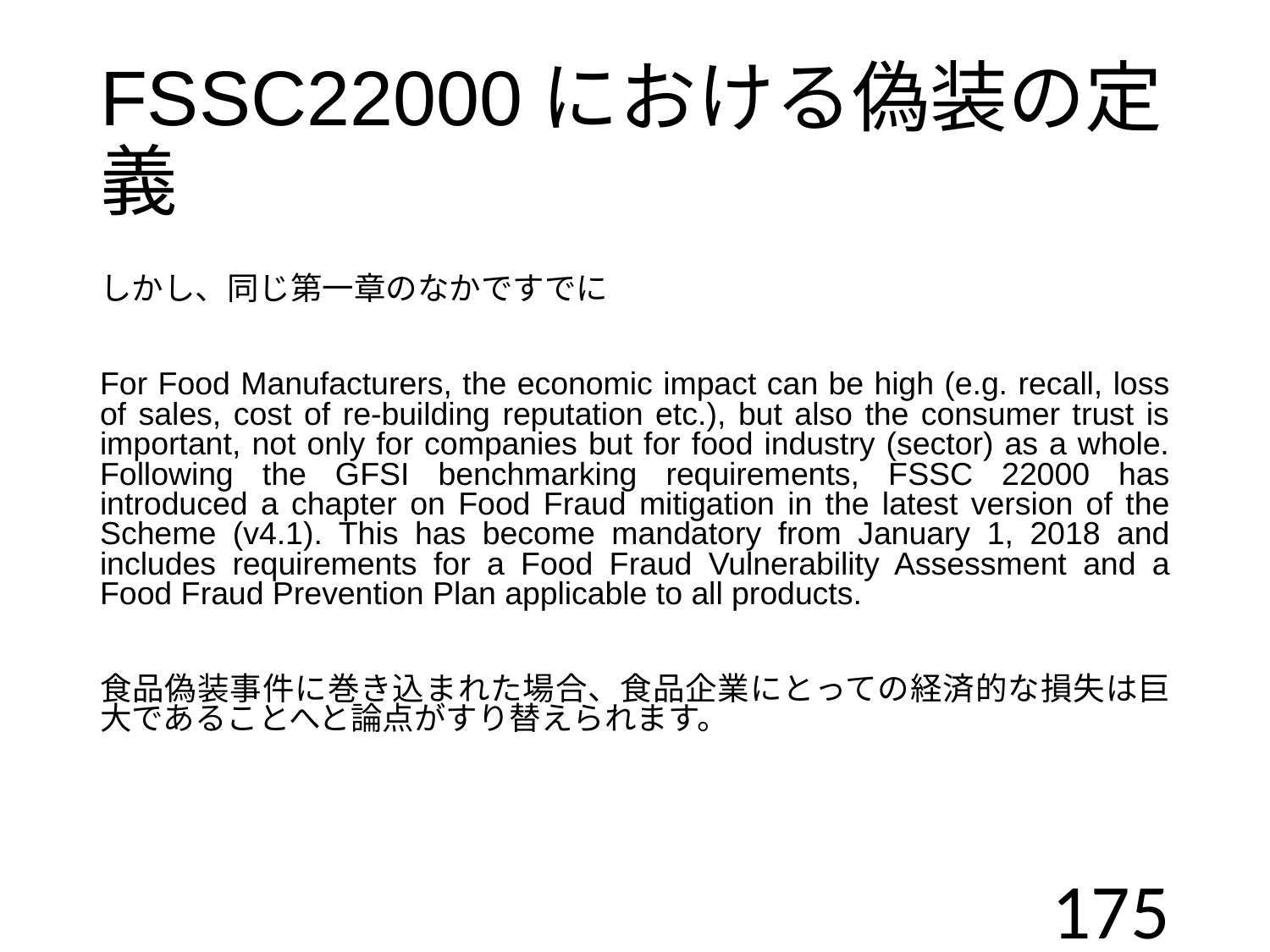

# FSSC22000における偽装の定義
しかし、同じ第一章のなかですでに

For Food Manufacturers, the economic impact can be high (e.g. recall, loss of sales, cost of re-building reputation etc.), but also the consumer trust is important, not only for companies but for food industry (sector) as a whole. Following the GFSI benchmarking requirements, FSSC 22000 has introduced a chapter on Food Fraud mitigation in the latest version of the Scheme (v4.1). This has become mandatory from January 1, 2018 and includes requirements for a Food Fraud Vulnerability Assessment and a Food Fraud Prevention Plan applicable to all products.

食品偽装事件に巻き込まれた場合、食品企業にとっての経済的な損失は巨大であることへと論点がすり替えられます。

175